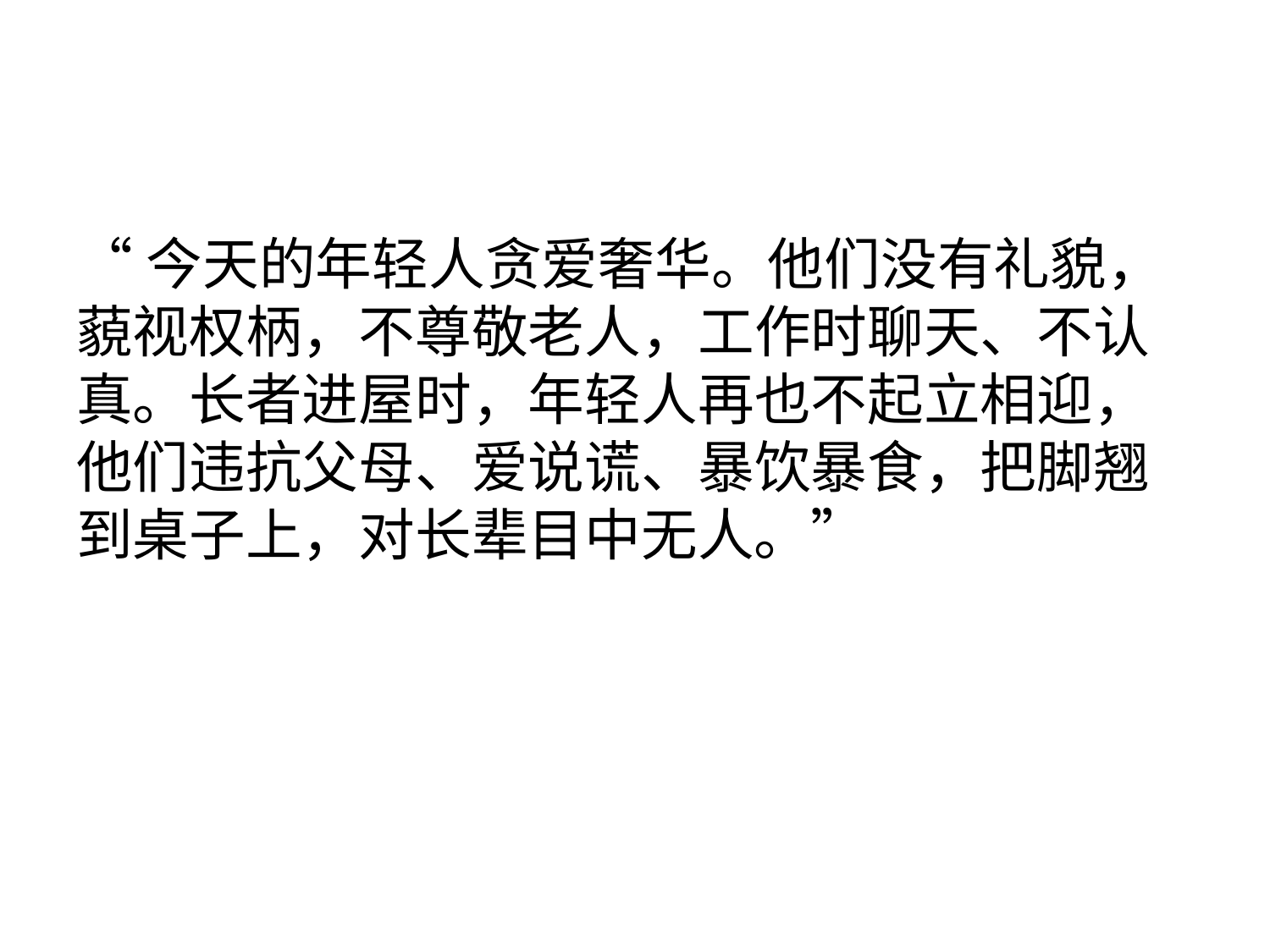

#
“今天的年轻人贪爱奢华。他们没有礼貌，藐视权柄，不尊敬老人，工作时聊天、不认真。长者进屋时，年轻人再也不起立相迎，他们违抗父母、爱说谎、暴饮暴食，把脚翘到桌子上，对长辈目中无人。”